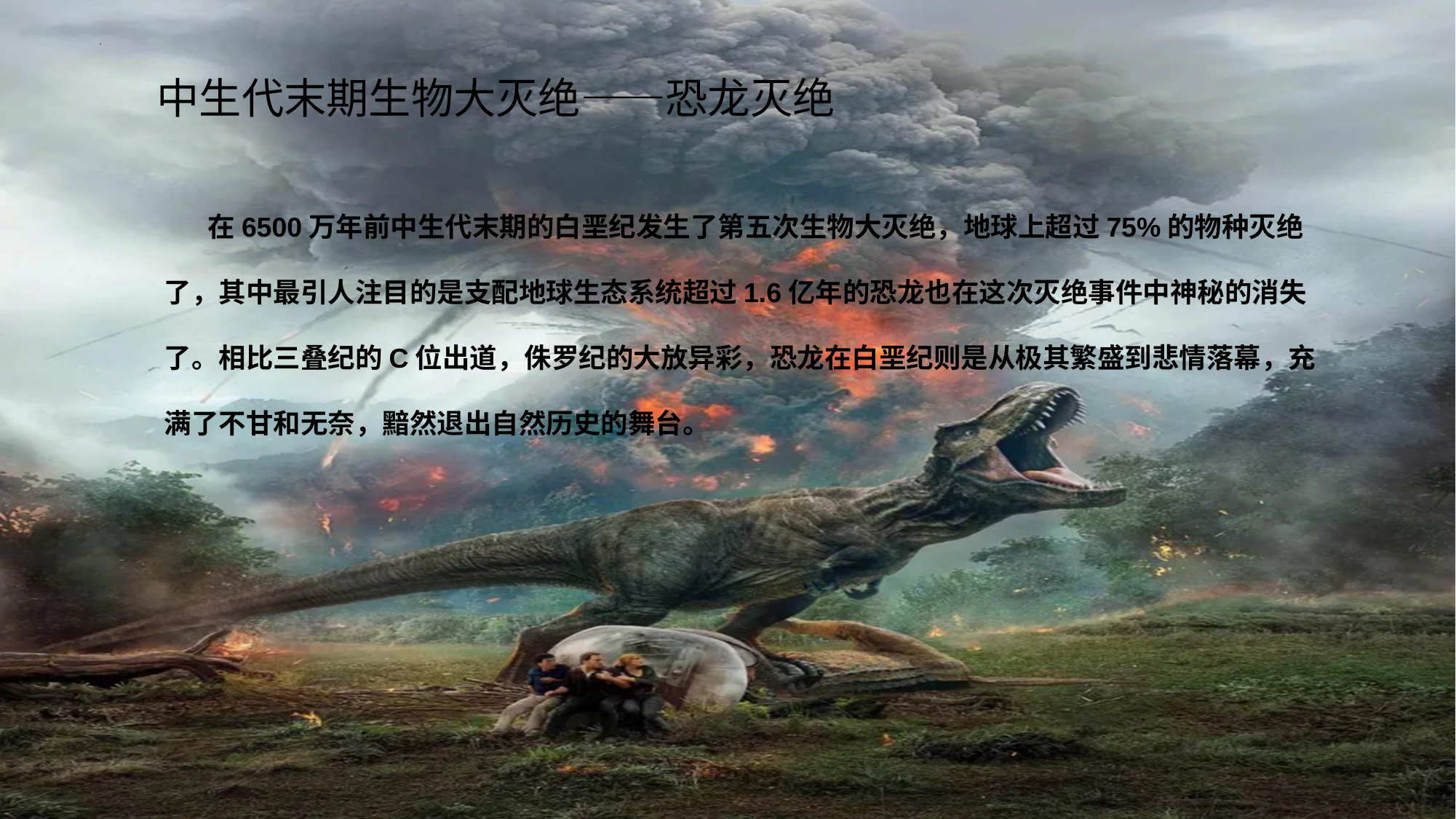

中生代末期生物大灭绝——恐龙灭绝
      在6500万年前中生代末期的白垩纪发生了第五次生物大灭绝，地球上超过75%的物种灭绝了，其中最引人注目的是支配地球生态系统超过1.6亿年的恐龙也在这次灭绝事件中神秘的消失了。相比三叠纪的C位出道，侏罗纪的大放异彩，恐龙在白垩纪则是从极其繁盛到悲情落幕，充满了不甘和无奈，黯然退出自然历史的舞台。